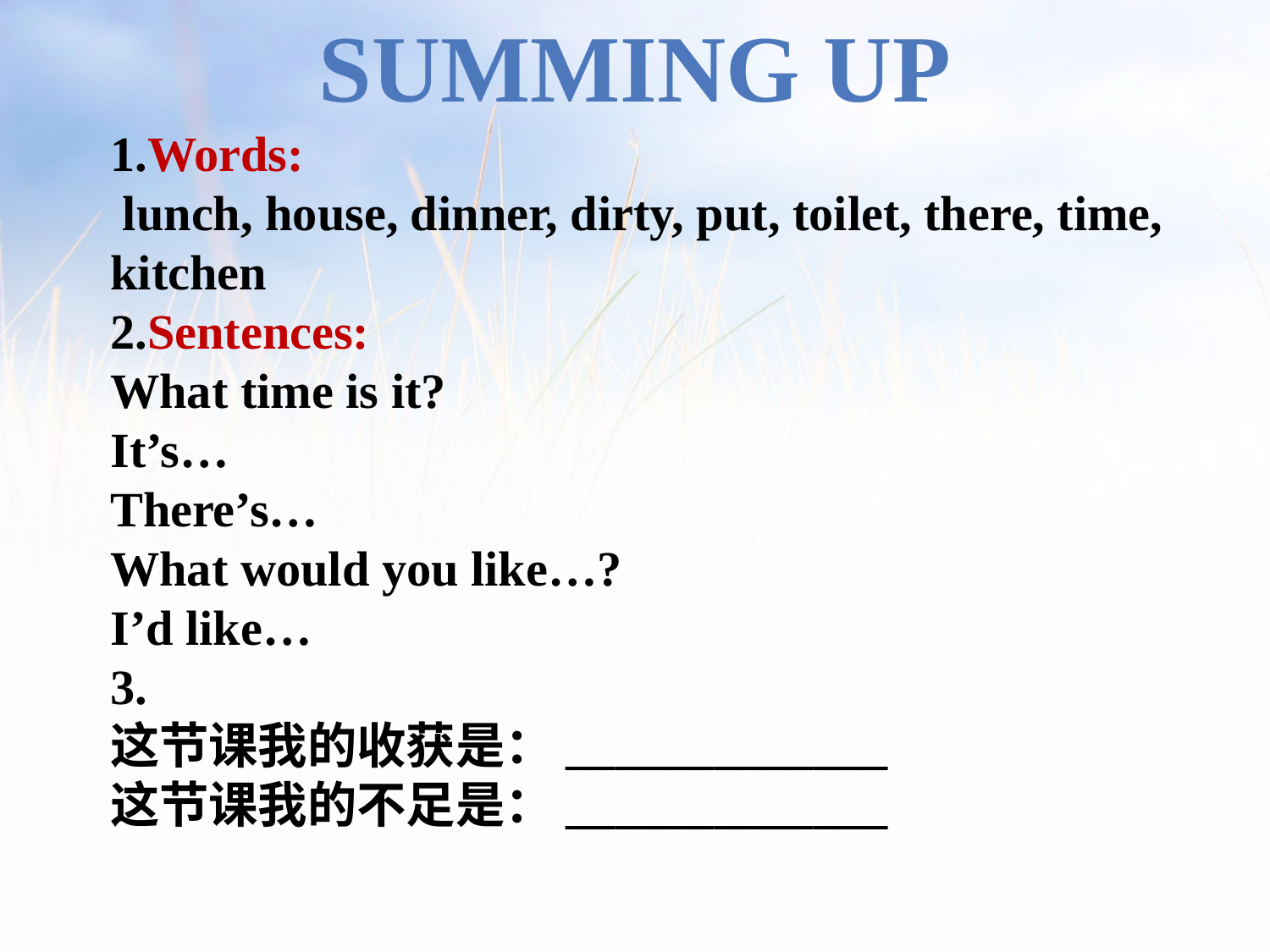

Summing up
1.Words:
 lunch, house, dinner, dirty, put, toilet, there, time, kitchen
2.Sentences:
What time is it?
It’s…
There’s…
What would you like…?
I’d like…
3.
这节课我的收获是：_____________
这节课我的不足是：_____________